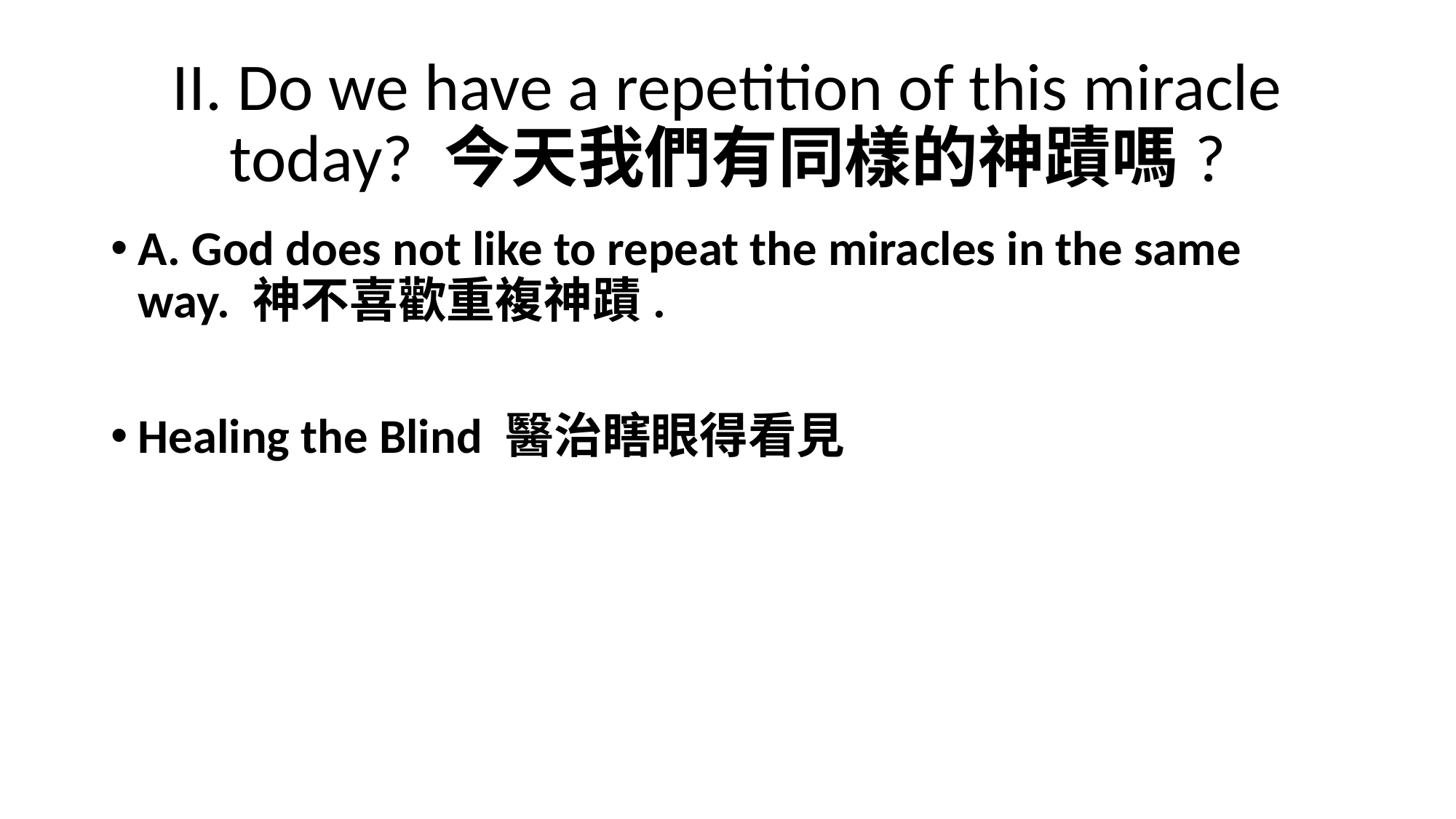

# II. Do we have a repetition of this miracle today? 今天我們有同樣的神蹟嗎?
A. God does not like to repeat the miracles in the same way. 神不喜歡重複神蹟.

Healing the Blind 醫治瞎眼得看見